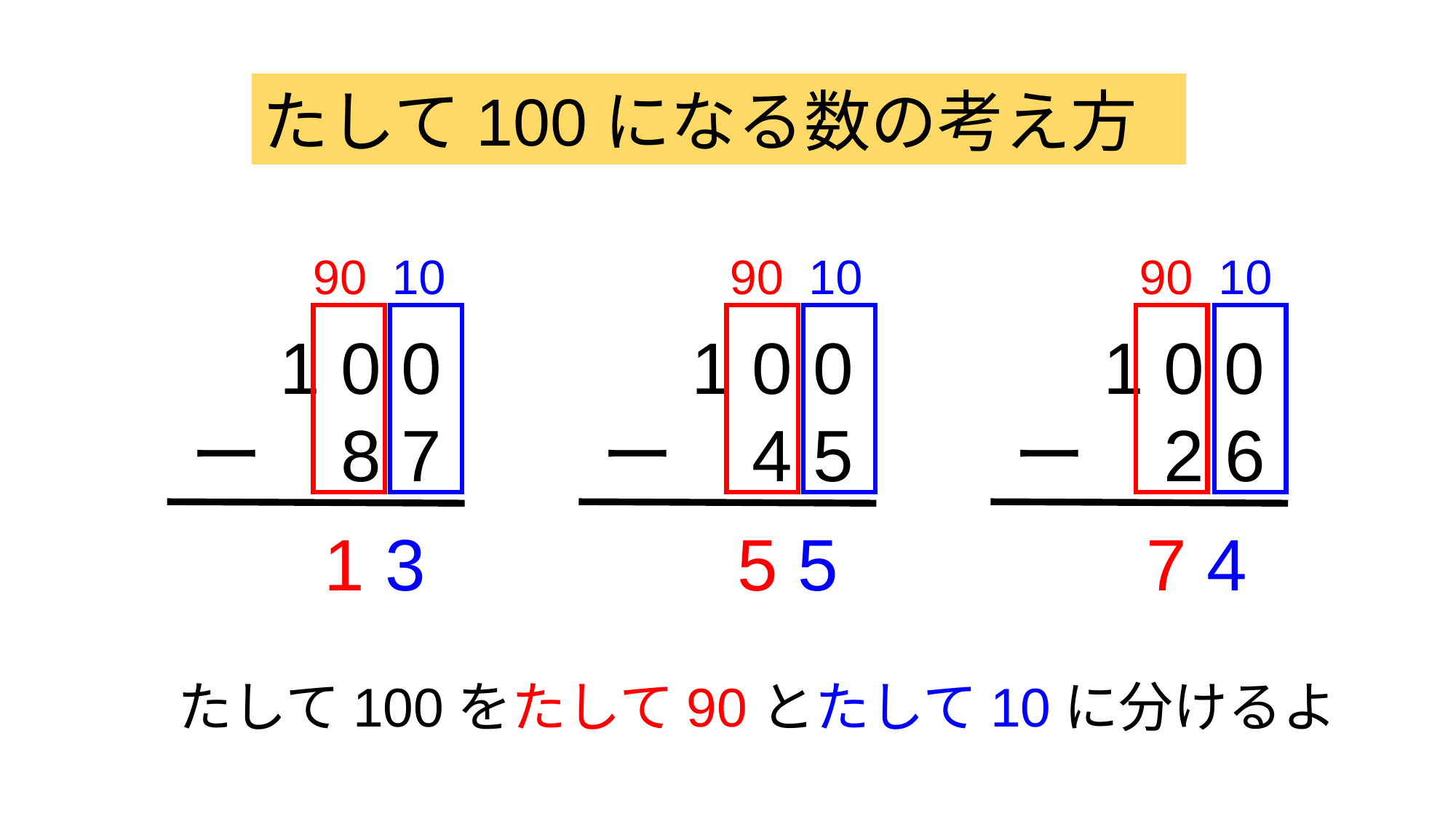

たして100になる数の考え方
90
10
90
10
90
10

　1 0 0
ー1 8 7
　1 0 0
ー1 4 5
　1 0 0
ー1 2 6
1 3
5 5
7 4
たして100をたして90とたして10に分けるよ